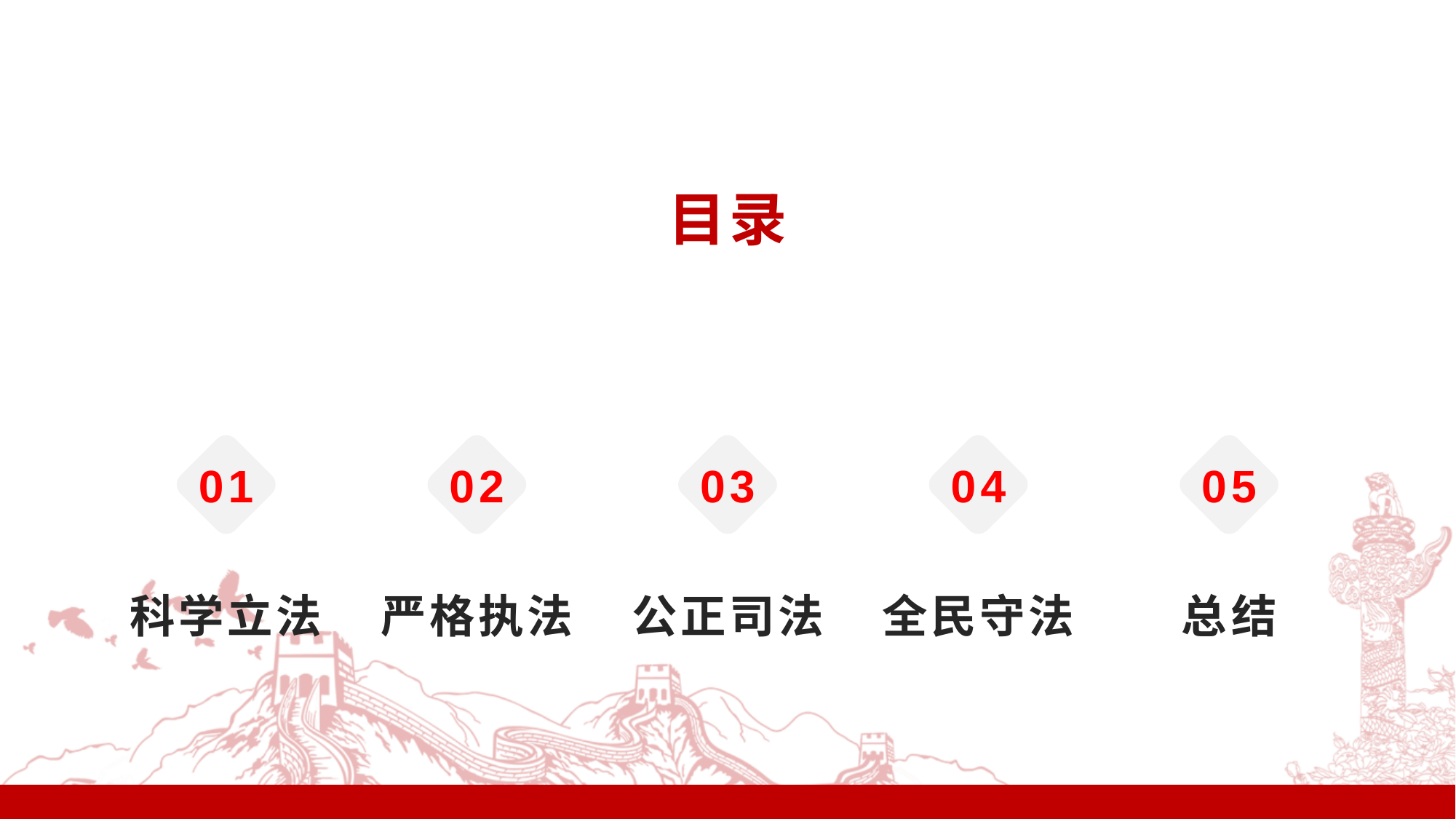

目录

01
02
03
04
05
科学立法
严格执法
公正司法
全民守法
总结